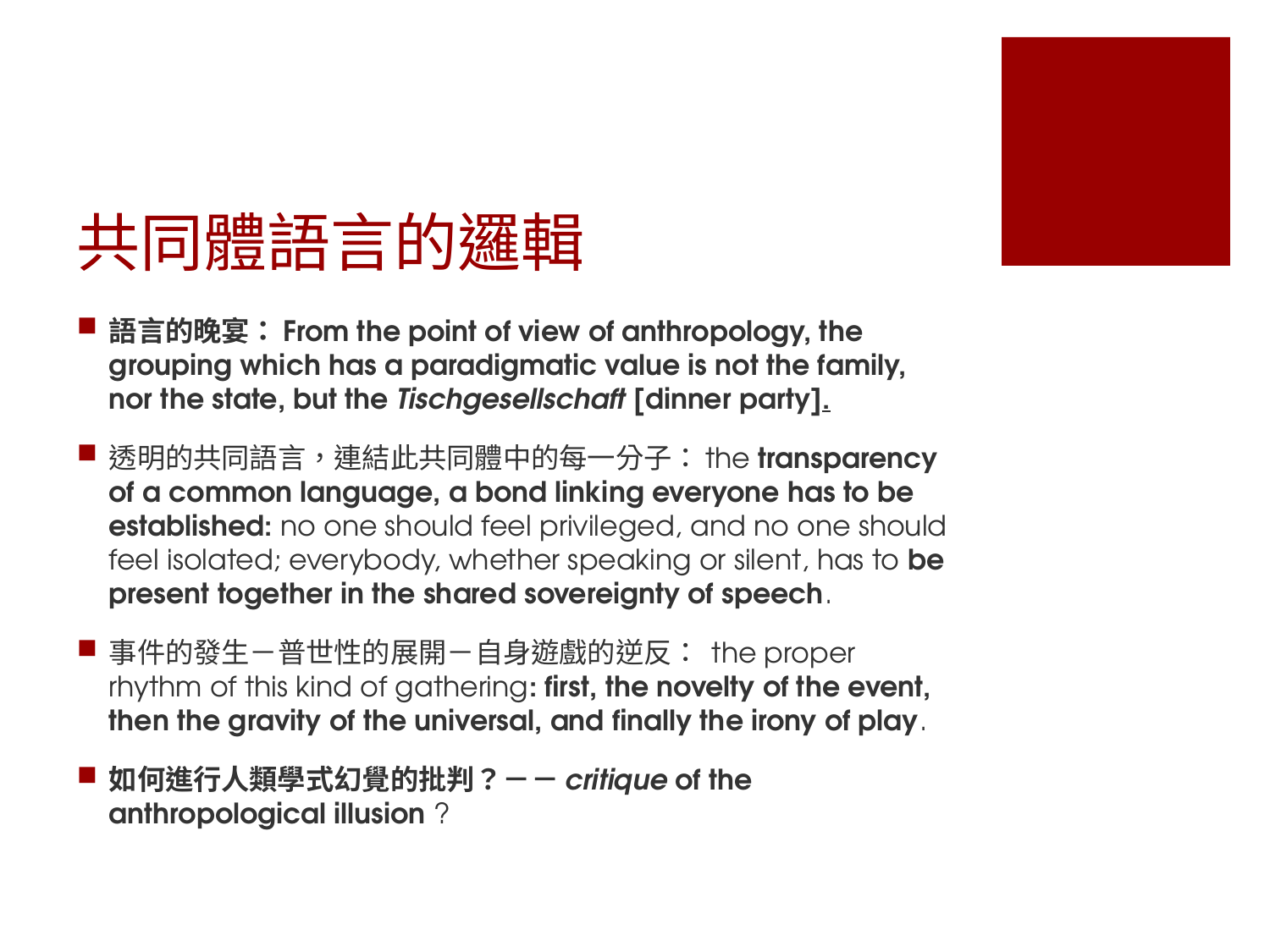

# 共同體語言的邏輯
語言的晚宴：From the point of view of anthropology, the grouping which has a paradigmatic value is not the family, nor the state, but the Tischgesellschaft [dinner party].
透明的共同語言，連結此共同體中的每一分子：the transparency of a common language, a bond linking everyone has to be established: no one should feel privileged, and no one should feel isolated; everybody, whether speaking or silent, has to be present together in the shared sovereignty of speech.
事件的發生－普世性的展開－自身遊戲的逆反： the proper rhythm of this kind of gathering: first, the novelty of the event, then the gravity of the universal, and finally the irony of play.
如何進行人類學式幻覺的批判？－－critique of the anthropological illusion ?